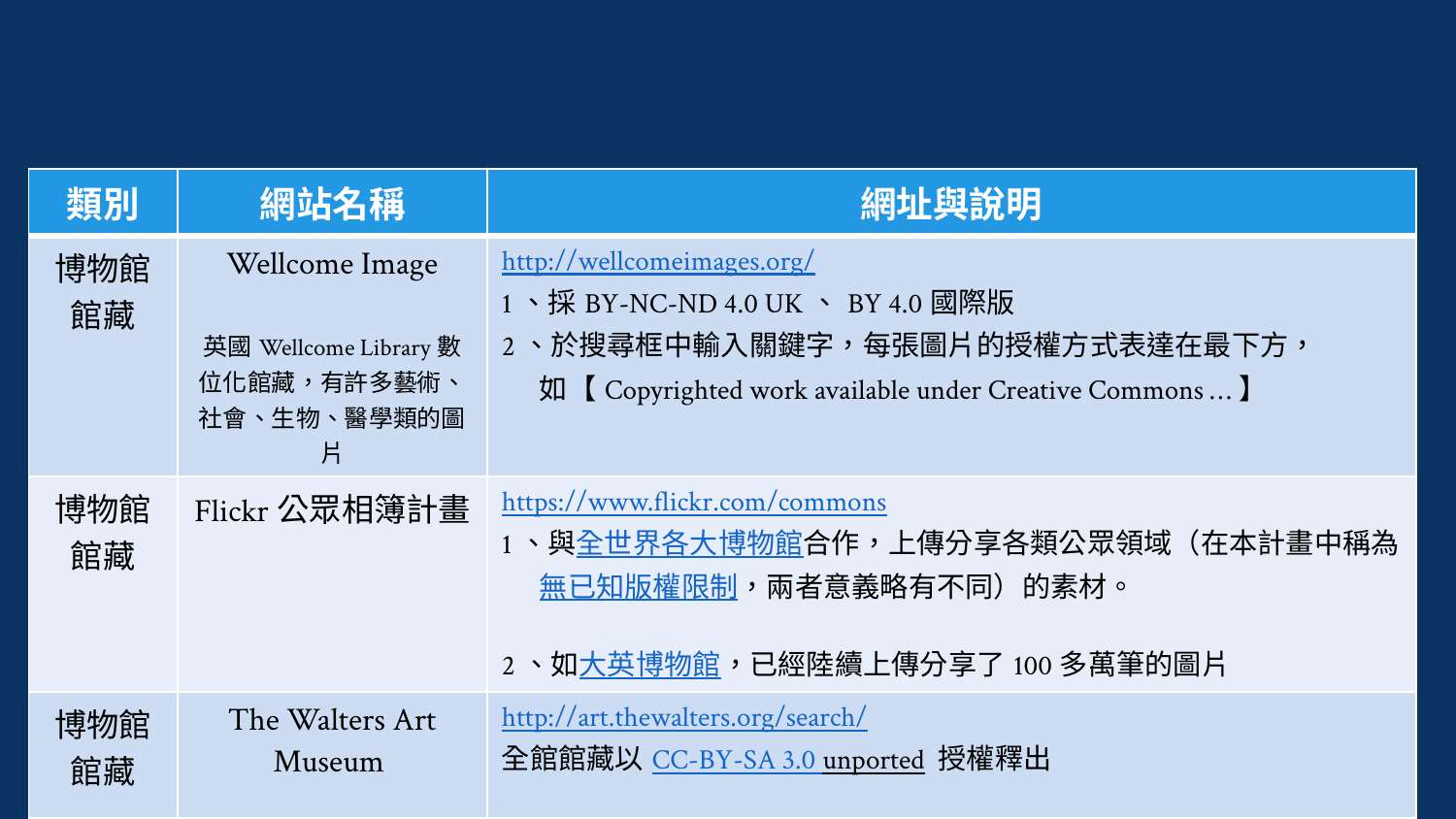

| 類別 | 網站名稱 | 網址與說明 |
| --- | --- | --- |
| 博物館館藏 | Wellcome Image 英國Wellcome Library數位化館藏，有許多藝術、社會、生物、醫學類的圖片 | http://wellcomeimages.org/ 1、採BY-NC-ND 4.0 UK、BY 4.0國際版 2、於搜尋框中輸入關鍵字，每張圖片的授權方式表達在最下方， 如【Copyrighted work available under Creative Commons …】 |
| 博物館館藏 | Flickr公眾相簿計畫 | https://www.flickr.com/commons 1、與全世界各大博物館合作，上傳分享各類公眾領域（在本計畫中稱為 無已知版權限制，兩者意義略有不同）的素材。 2、如大英博物館，已經陸續上傳分享了100多萬筆的圖片 |
| 博物館館藏 | The Walters Art Museum | http://art.thewalters.org/search/ 全館館藏以CC-BY-SA 3.0 unported 授權釋出 |
59